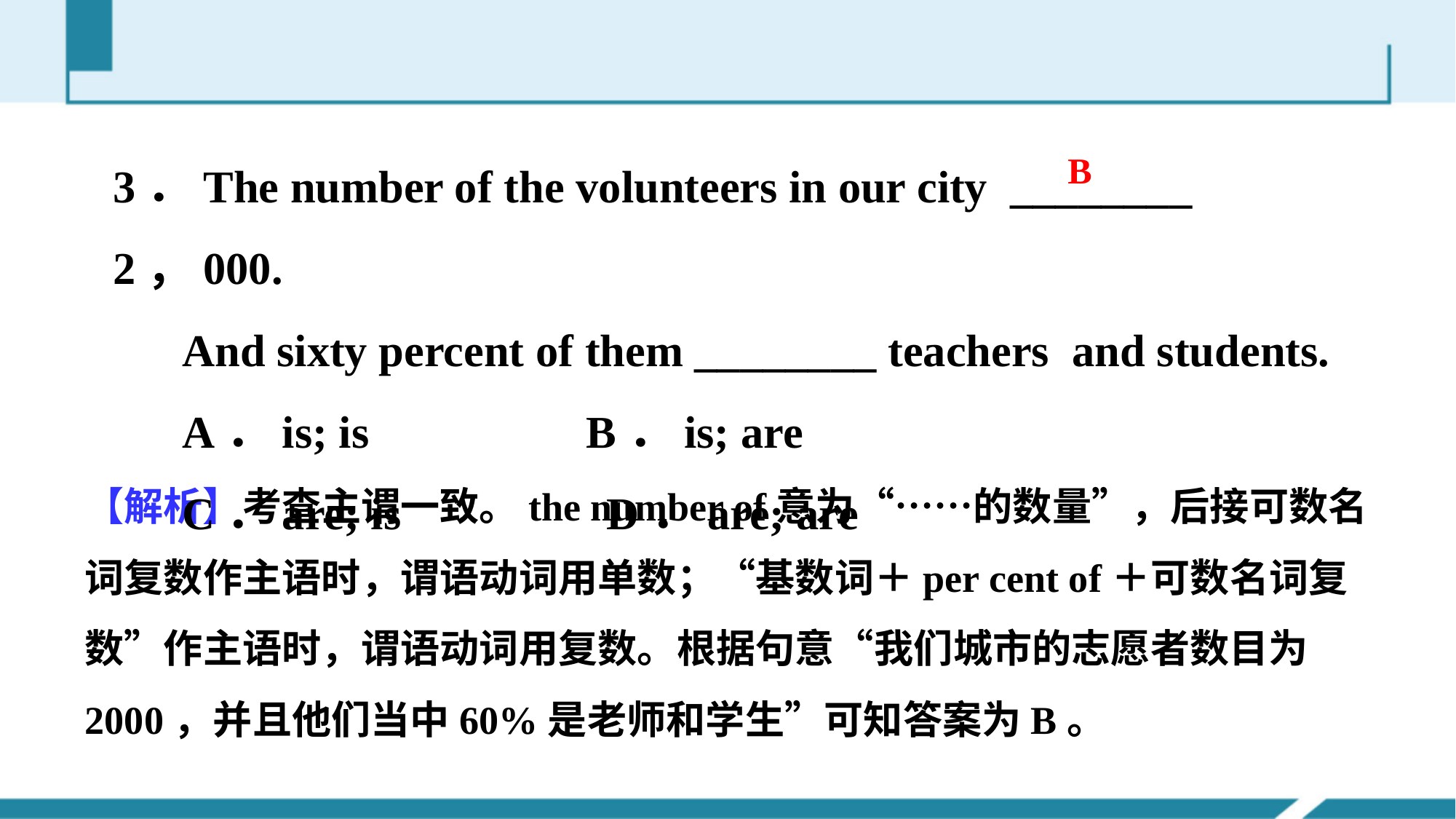

3．The number of the volunteers in our city  ________ 2，000.
      And sixty percent of them ________ teachers  and students.
      A．is; is                   B．is; are
      C．are; is                  D．are; are
B
【解析】考查主谓一致。the number of意为“……的数量”，后接可数名词复数作主语时，谓语动词用单数；“基数词＋per cent of＋可数名词复数”作主语时，谓语动词用复数。根据句意“我们城市的志愿者数目为2000，并且他们当中60%是老师和学生”可知答案为B。